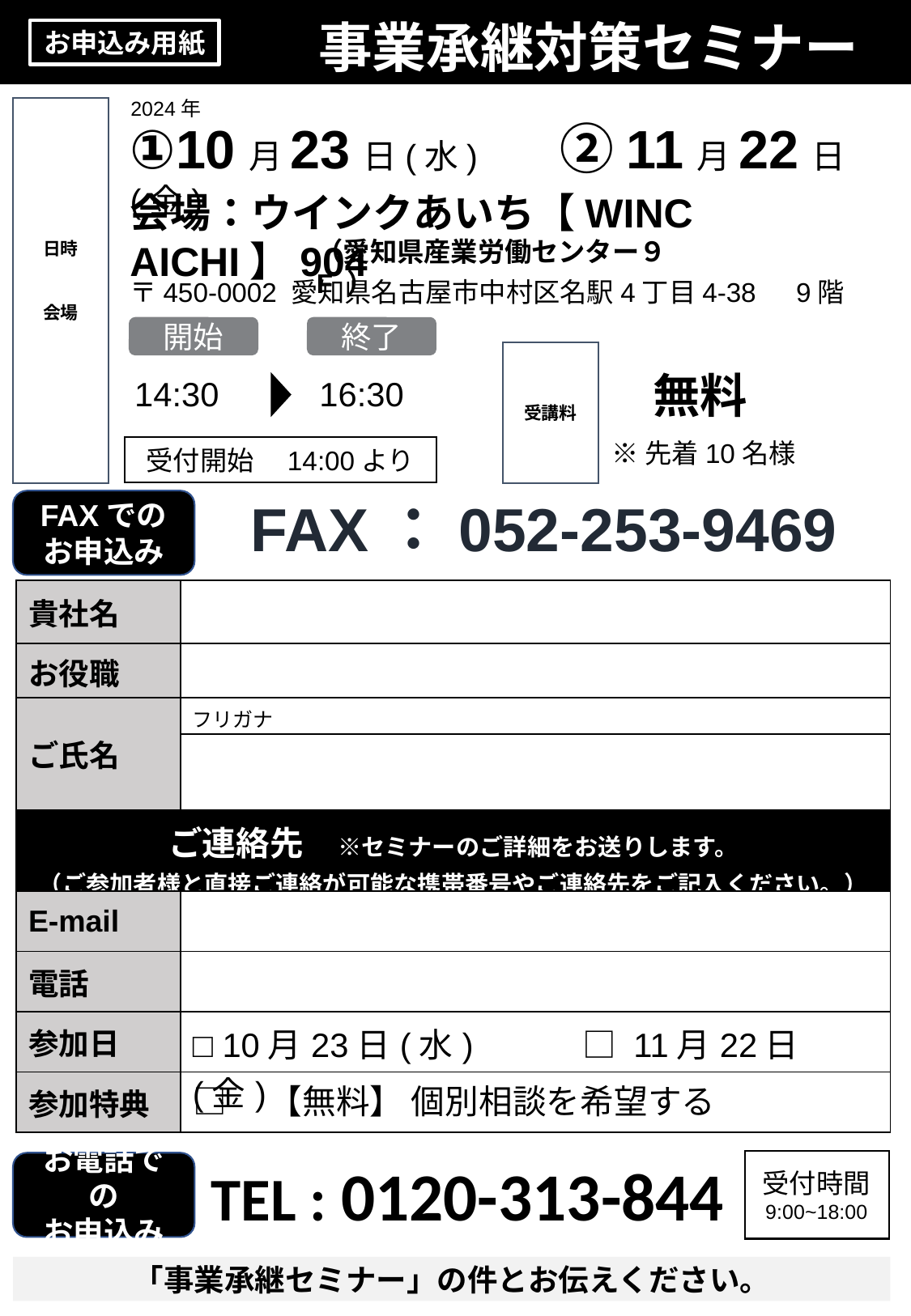

事業承継対策セミナー
お申込み用紙
2024年
日時

会場

①10月23日(水) 　②11月22日(金)
会場：ウインクあいち【WINC AICHI】904
（愛知県産業労働センター９F ）
〒450-0002 愛知県名古屋市中村区名駅4丁目4-38　9階
開始
終了
受講料
無料
※先着10名様
14:30
16:30

受付開始　14:00より
FAX：052-253-9469
FAXでの
お申込み
| 貴社名 |  |
| --- | --- |
| お役職 |  |
| ご氏名 | フリガナ |
|  |  |
| ご連絡先　※セミナーのご詳細をお送りします。 （ご参加者様と直接ご連絡が可能な携帯番号やご連絡先をご記入ください。） |  |
| E-mail |  |
| 電話 |  |
| 参加日 | □ 10月23日(水)　　　□ 11月22日(金) |
| 参加特典 |  |
□　【無料】 個別相談を希望する
TEL : 0120-313-844

受付時間
9:00~18:00
お電話での
お申込み
「事業承継セミナー」の件とお伝えください。